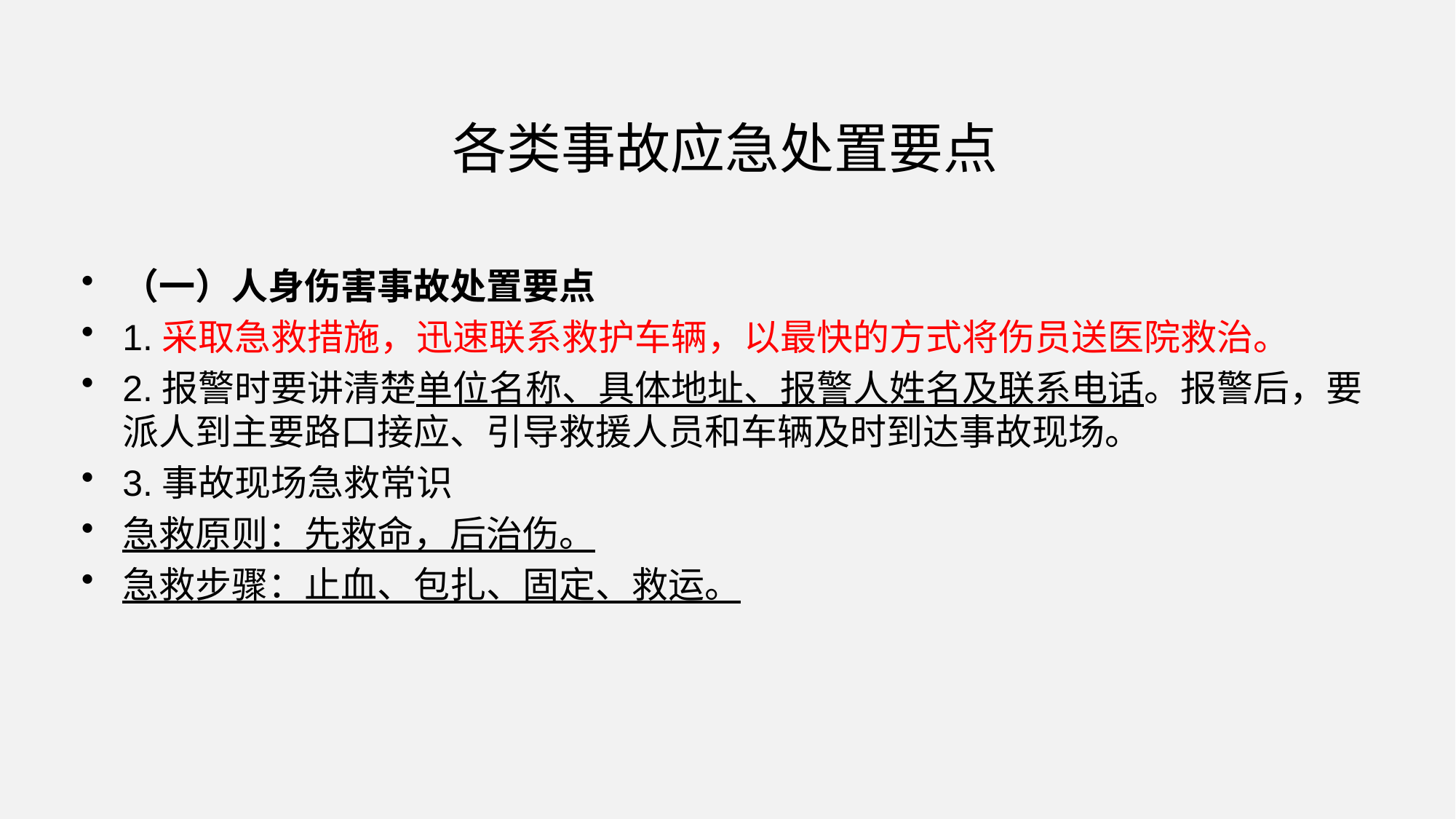

各类事故应急处置要点

（一）人身伤害事故处置要点
1.采取急救措施，迅速联系救护车辆，以最快的方式将伤员送医院救治。
2.报警时要讲清楚单位名称、具体地址、报警人姓名及联系电话。报警后，要派人到主要路口接应、引导救援人员和车辆及时到达事故现场。
3.事故现场急救常识
急救原则：先救命，后治伤。
急救步骤：止血、包扎、固定、救运。